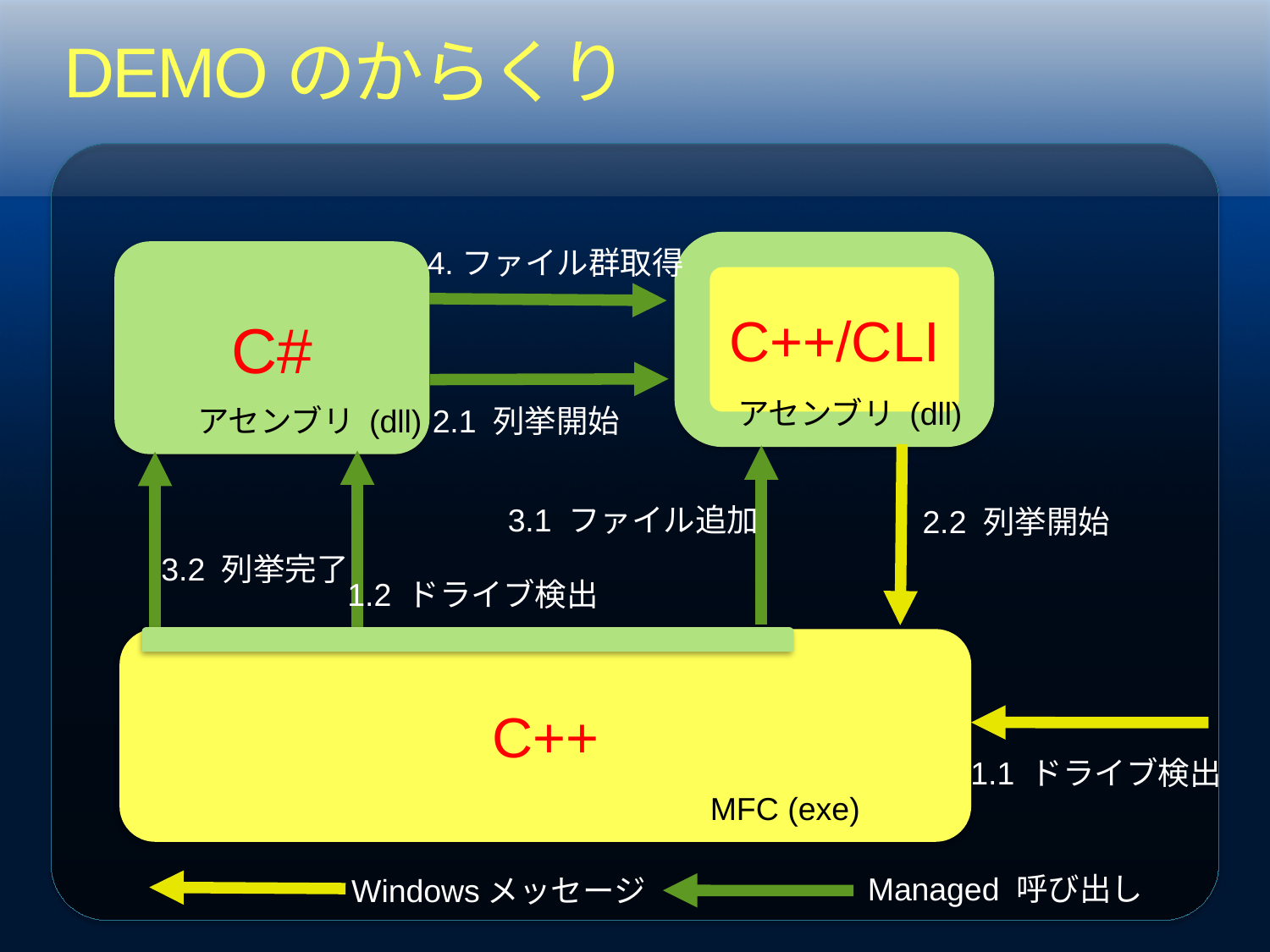

# DEMOのからくり

4.ファイル群取得
C#
C++/CLI
アセンブリ (dll)
2.1 列挙開始
アセンブリ (dll)
3.1 ファイル追加
2.2 列挙開始
3.2 列挙完了
1.2 ドライブ検出

C++
1.1 ドライブ検出
MFC (exe)
Managed 呼び出し
Windowsメッセージ